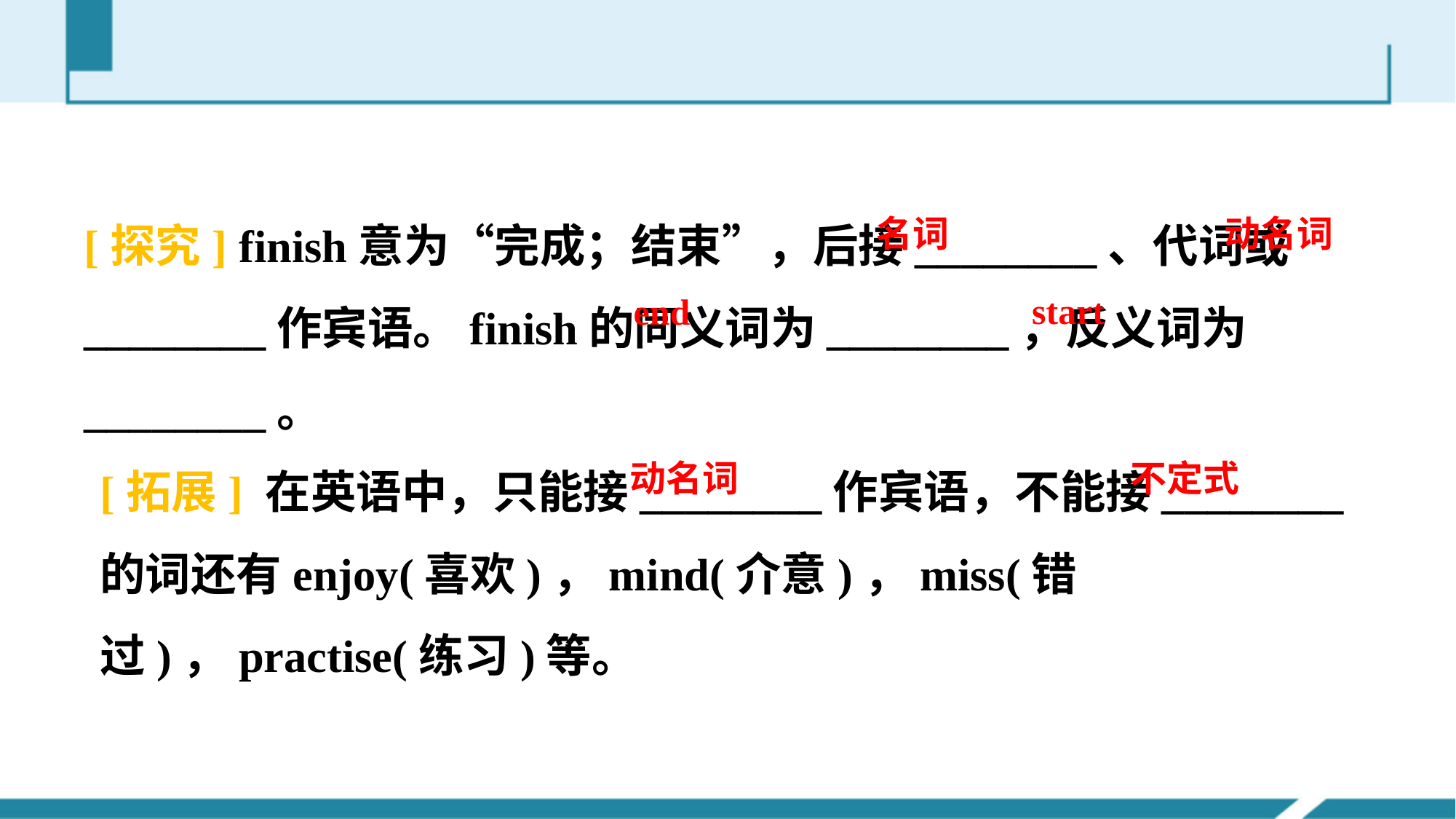

[探究] finish意为“完成；结束”，后接________、代词或________作宾语。finish的同义词为________，反义词为________。
名词
动名词
start
end
[拓展] 在英语中，只能接________作宾语，不能接________的词还有enjoy(喜欢)，mind(介意)，miss(错过)，practise(练习)等。
不定式
动名词